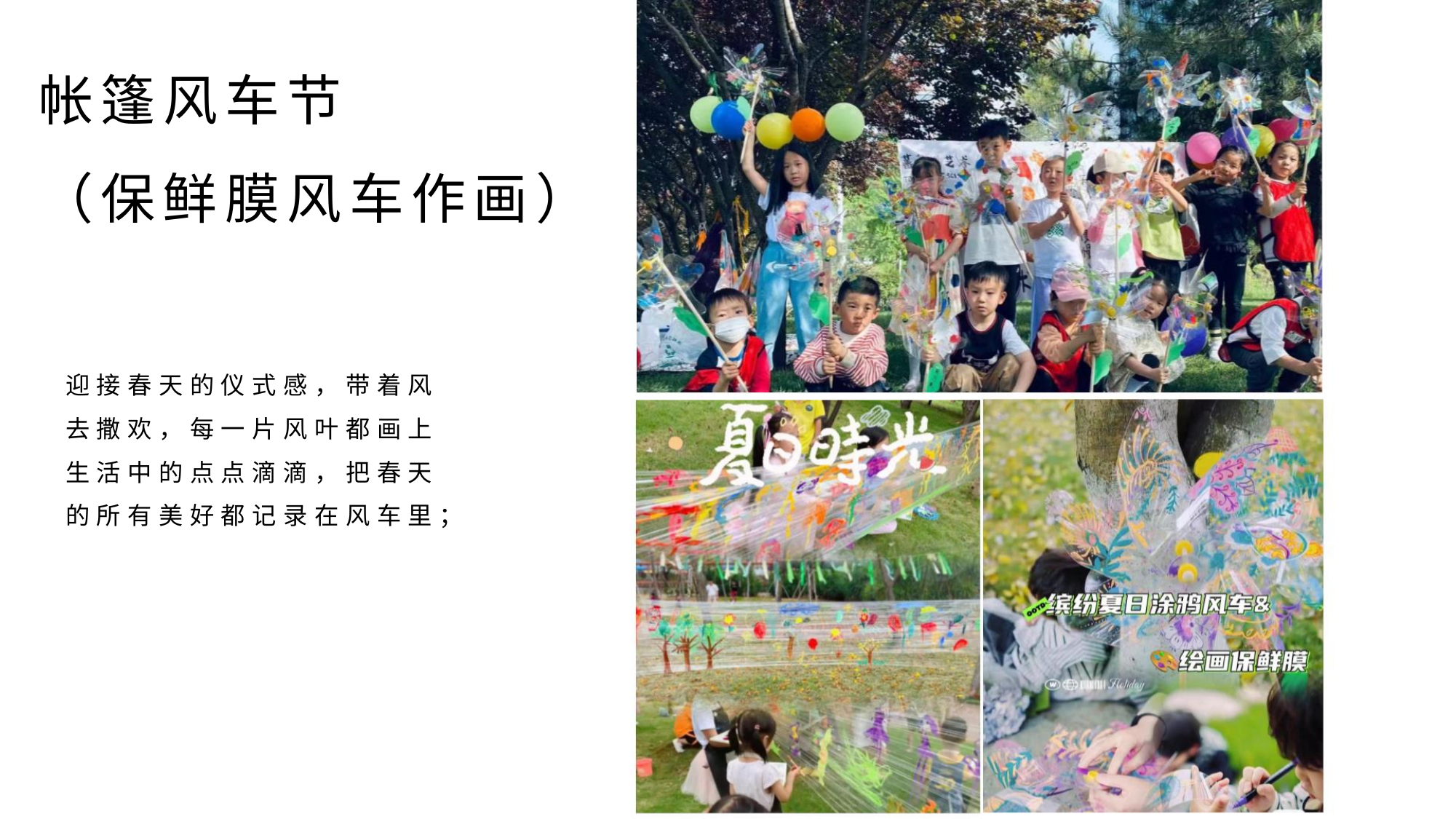

帐篷风车节
（保鲜膜风车作画）
迎 接 春 天 的 仪 式 感 ， 带 着 风
去 撒 欢 ， 每 一 片 风 叶 都 画 上
生 活 中 的 点 点 滴 滴 ， 把 春 天
的 所 有 美 好 都 记 录 在 风 车 里 ；